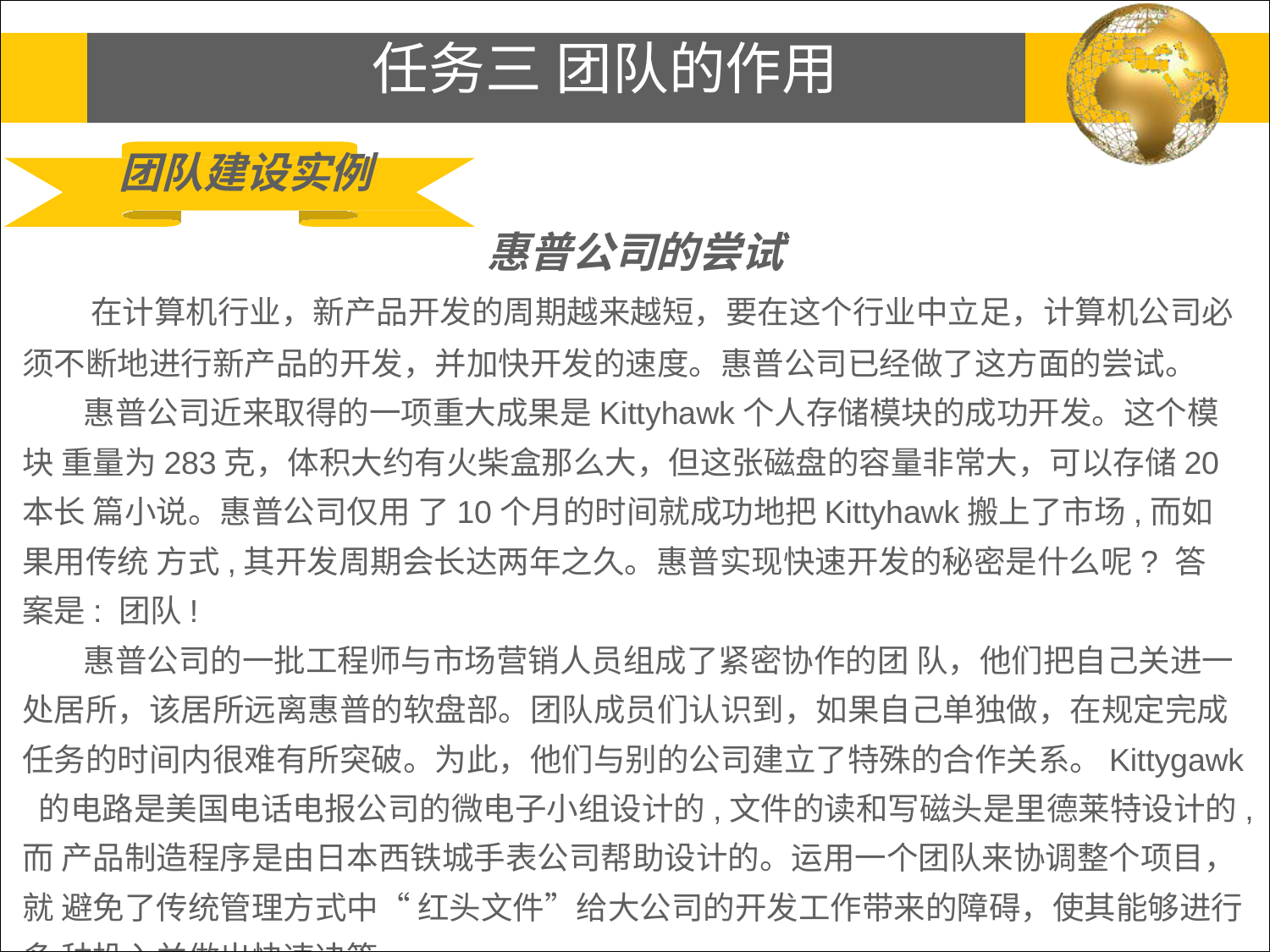

# 任务三 团队的作用
团队建设实例
惠普公司的尝试
在计算机行业，新产品开发的周期越来越短，要在这个行业中立足，计算机公司必 须不断地进行新产品的开发，并加快开发的速度。惠普公司已经做了这方面的尝试。
惠普公司近来取得的一项重大成果是Kittyhawk个人存储模块的成功开发。这个模块 重量为283克，体积大约有火柴盒那么大，但这张磁盘的容量非常大，可以存储20本长 篇小说。惠普公司仅用 了10个月的时间就成功地把Kittyhawk搬上了市场,而如果用传统 方式,其开发周期会长达两年之久。惠普实现快速开发的秘密是什么呢? 答案是: 团队!
惠普公司的一批工程师与市场营销人员组成了紧密协作的团 队，他们把自己关进一 处居所，该居所远离惠普的软盘部。团队成员们认识到，如果自己单独做，在规定完成 任务的时间内很难有所突破。为此，他们与别的公司建立了特殊的合作关系。Kittygawk  的电路是美国电话电报公司的微电子小组设计的,文件的读和写磁头是里德莱特设计的,而 产品制造程序是由日本西铁城手表公司帮助设计的。运用一个团队来协调整个项目，就 避免了传统管理方式中“ 红头文件”给大公司的开发工作带来的障碍，使其能够进行多 种投入并做出快速决策。